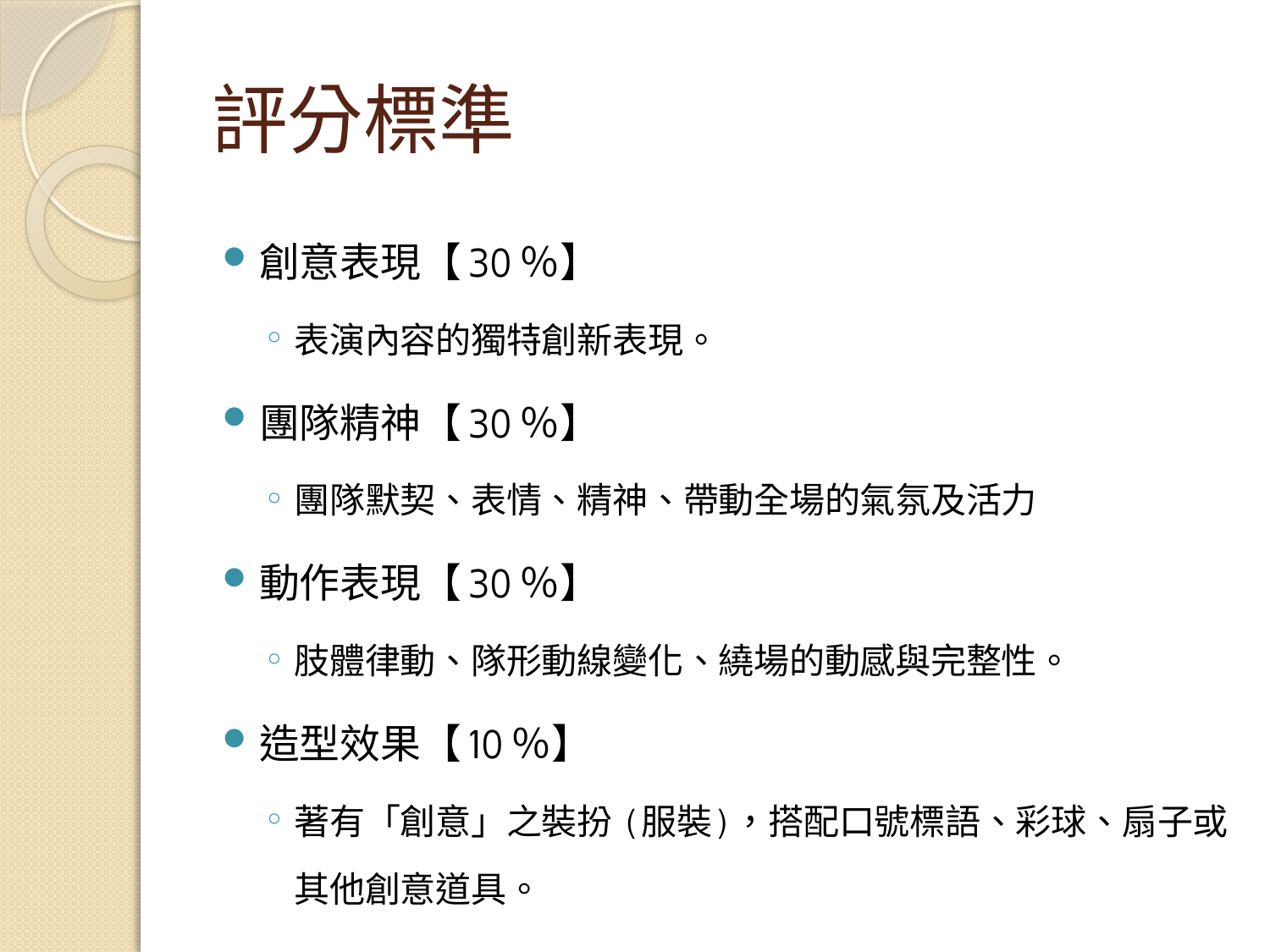

# 評分標準
創意表現【30％】
表演內容的獨特創新表現。
團隊精神【30％】
團隊默契、表情、精神、帶動全場的氣氛及活力
動作表現【30％】
肢體律動、隊形動線變化、繞場的動感與完整性。
造型效果【10％】
著有「創意」之裝扮 (服裝)，搭配口號標語、彩球、扇子或其他創意道具。